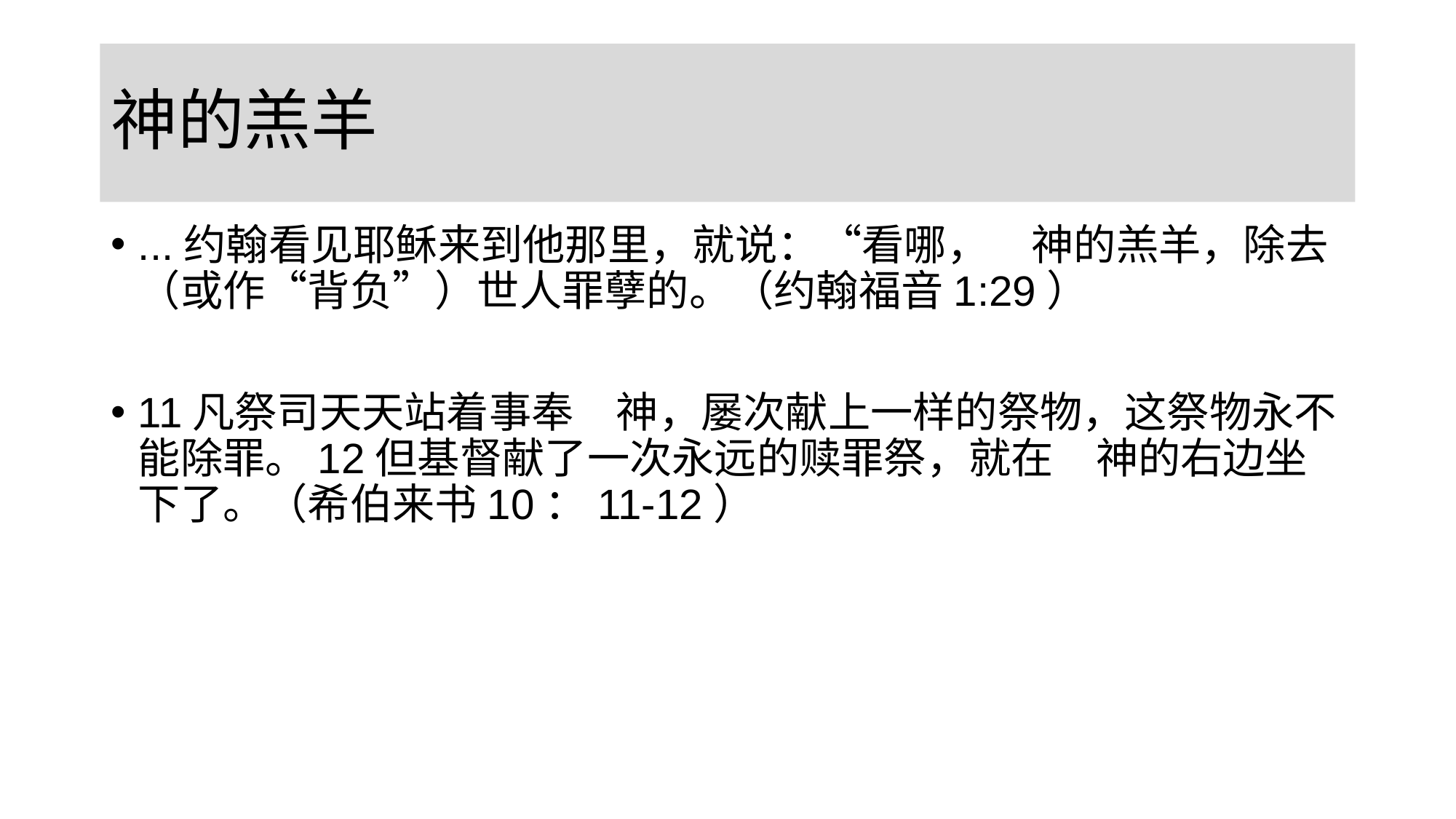

# 神的羔羊
...约翰看见耶稣来到他那里，就说：“看哪，　神的羔羊，除去（或作“背负”）世人罪孽的。（约翰福音1:29）

11凡祭司天天站着事奉　神，屡次献上一样的祭物，这祭物永不能除罪。12但基督献了一次永远的赎罪祭，就在　神的右边坐下了。（希伯来书10：11-12）